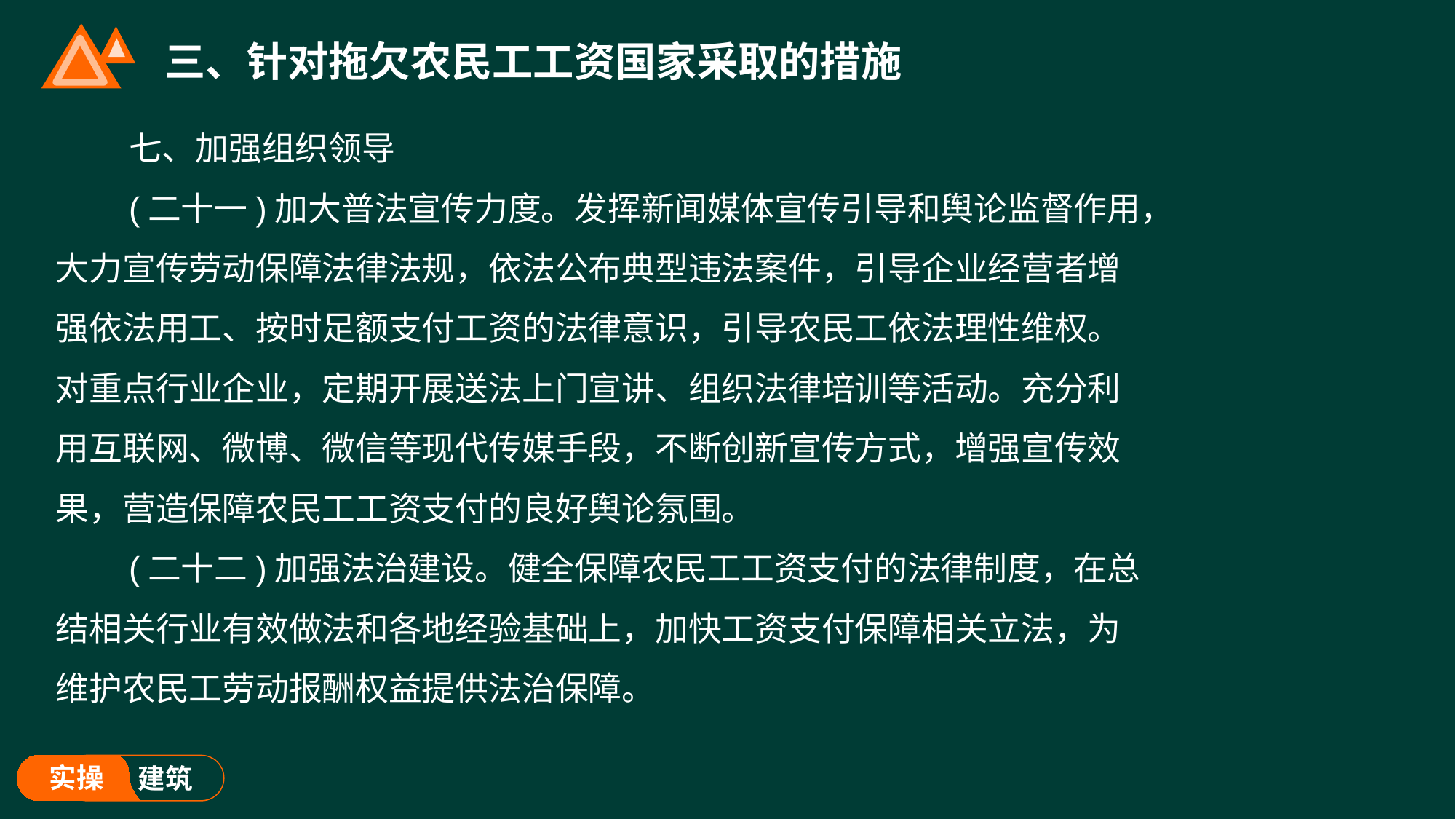

# 三、针对拖欠农民工工资国家采取的措施
七、加强组织领导
(二十一)加大普法宣传力度。发挥新闻媒体宣传引导和舆论监督作用，大力宣传劳动保障法律法规，依法公布典型违法案件，引导企业经营者增强依法用工、按时足额支付工资的法律意识，引导农民工依法理性维权。对重点行业企业，定期开展送法上门宣讲、组织法律培训等活动。充分利用互联网、微博、微信等现代传媒手段，不断创新宣传方式，增强宣传效果，营造保障农民工工资支付的良好舆论氛围。
(二十二)加强法治建设。健全保障农民工工资支付的法律制度，在总结相关行业有效做法和各地经验基础上，加快工资支付保障相关立法，为维护农民工劳动报酬权益提供法治保障。